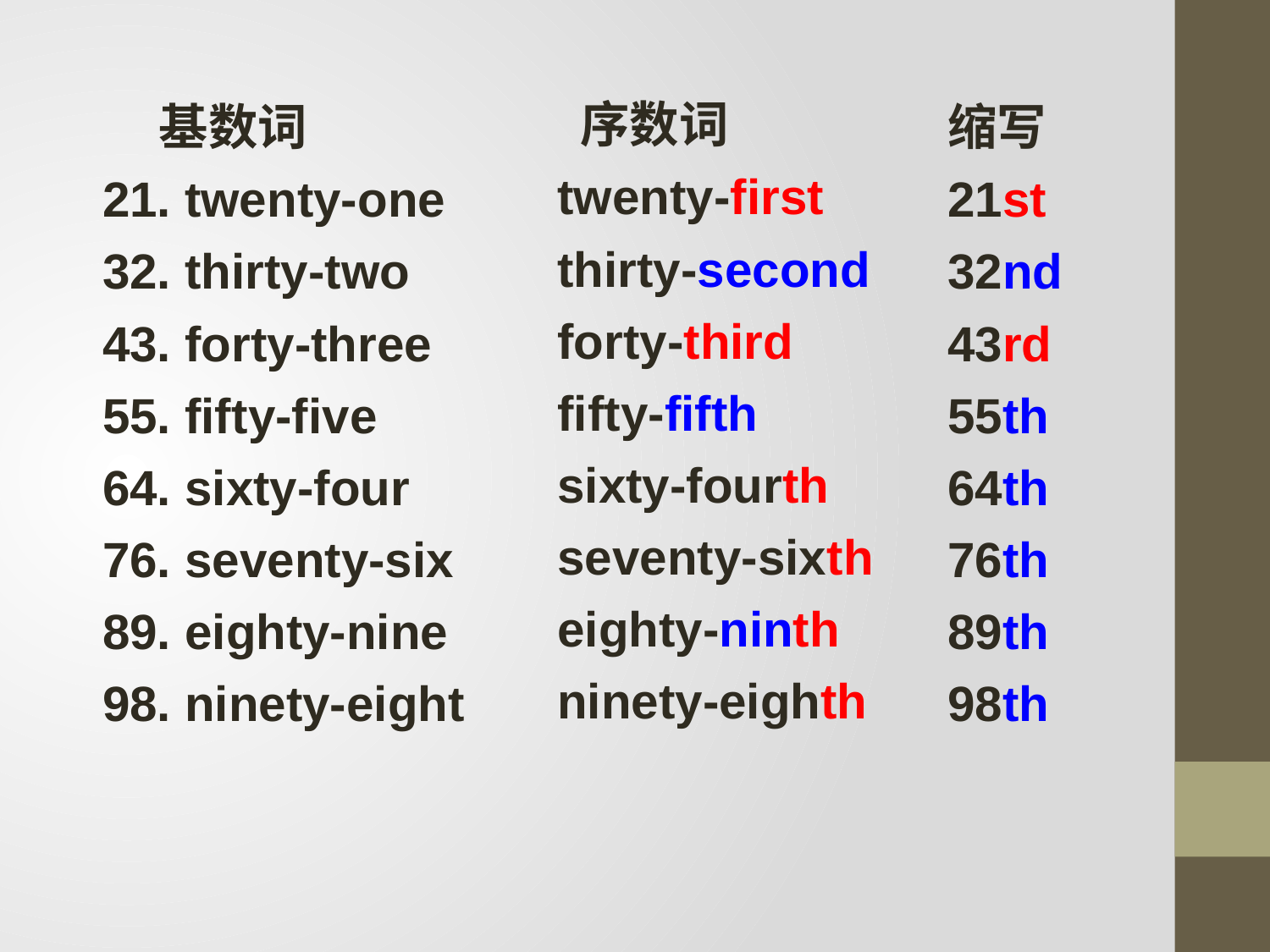

序数词
twenty-first
thirty-second
forty-third
fifty-fifth
sixty-fourth
seventy-sixth
eighty-ninth
ninety-eighth
    基数词
21. twenty-one
32. thirty-two
43. forty-three
55. fifty-five
64. sixty-four
76. seventy-six
89. eighty-nine
98. ninety-eight
缩写
21st
32nd
43rd
55th
64th
76th
89th
98th